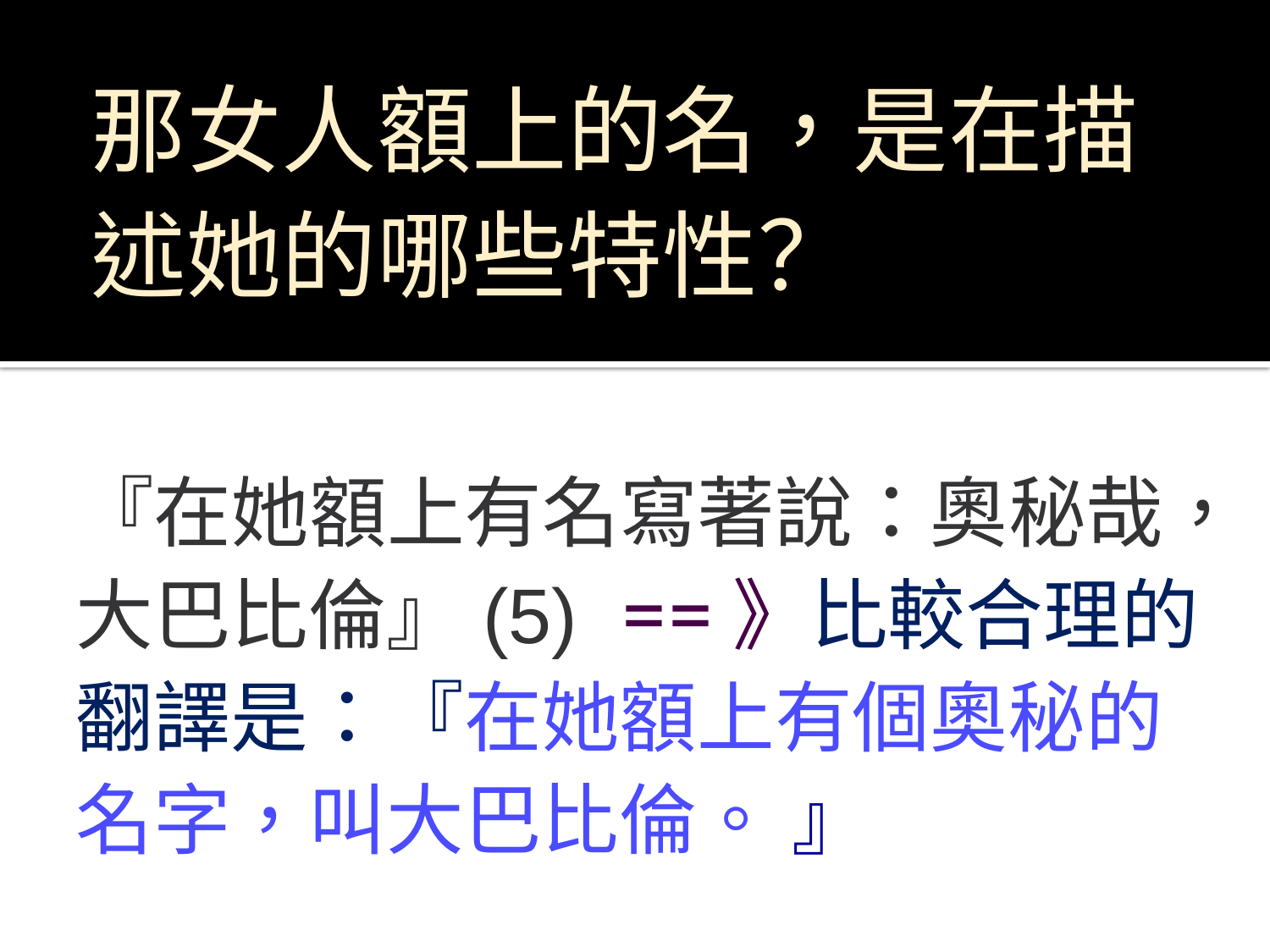

# 那女人額上的名，是在描述她的哪些特性？
『在她額上有名寫著說：奧秘哉，大巴比倫』(5)  ==》比較合理的翻譯是：『在她額上有個奧秘的名字，叫大巴比倫。 』